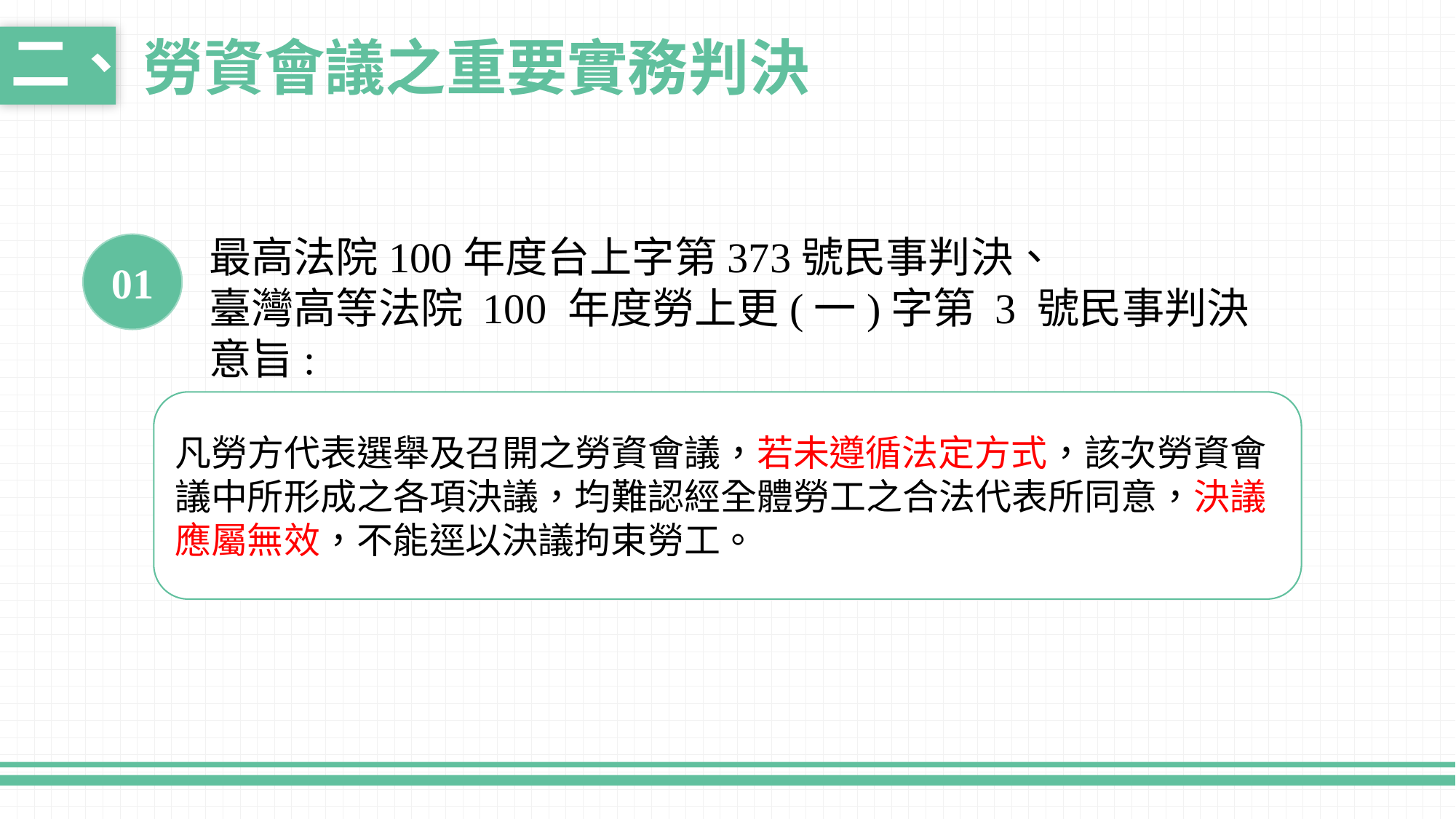

二、
勞資會議之重要實務判決
最高法院100年度台上字第373號民事判決、
臺灣高等法院 100 年度勞上更(一)字第 3 號民事判決意旨:
01
凡勞方代表選舉及召開之勞資會議，若未遵循法定方式，該次勞資會議中所形成之各項決議，均難認經全體勞工之合法代表所同意，決議應屬無效，不能逕以決議拘束勞工。